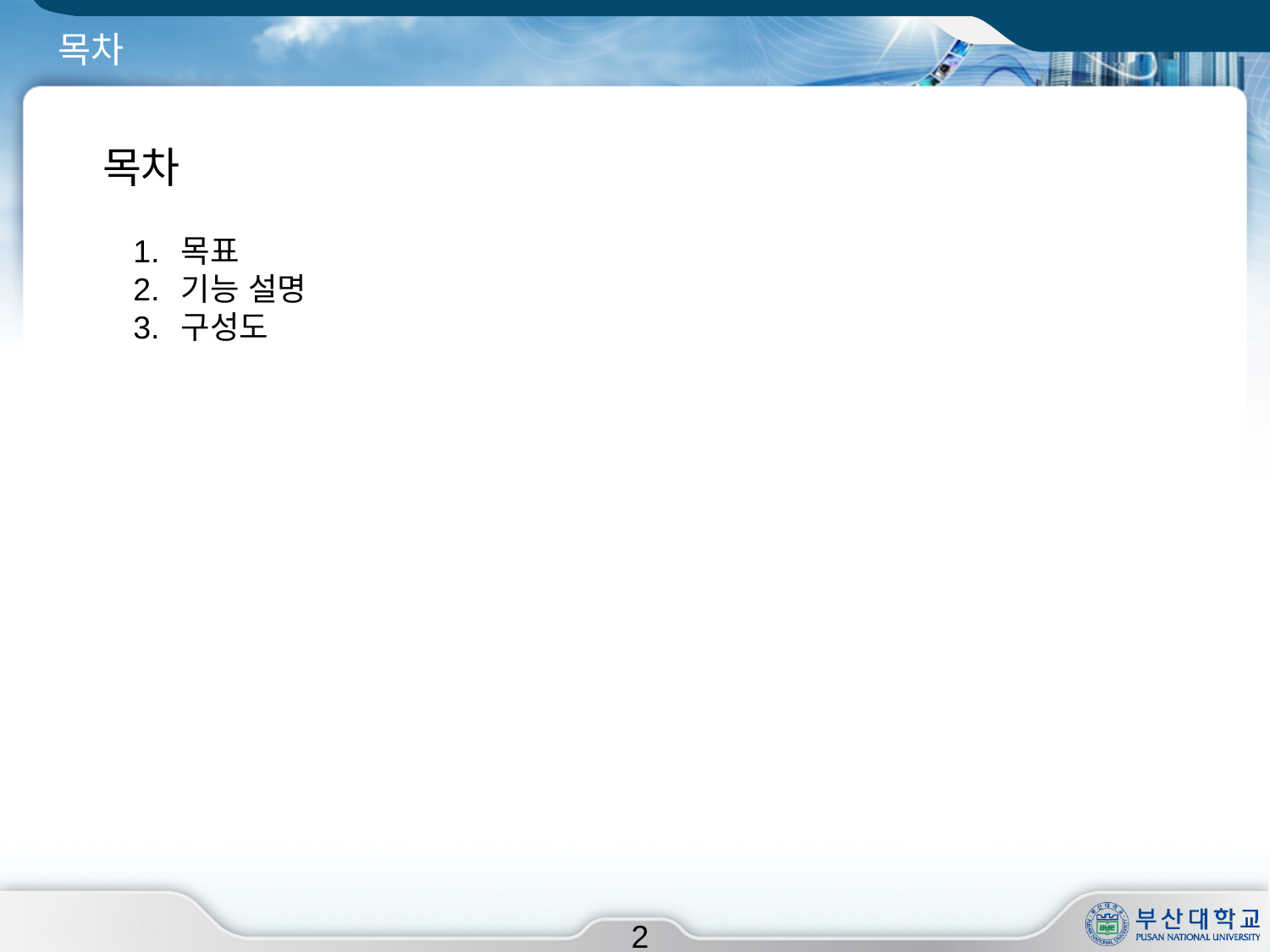

# 목차
목차
목표
기능 설명
구성도

2